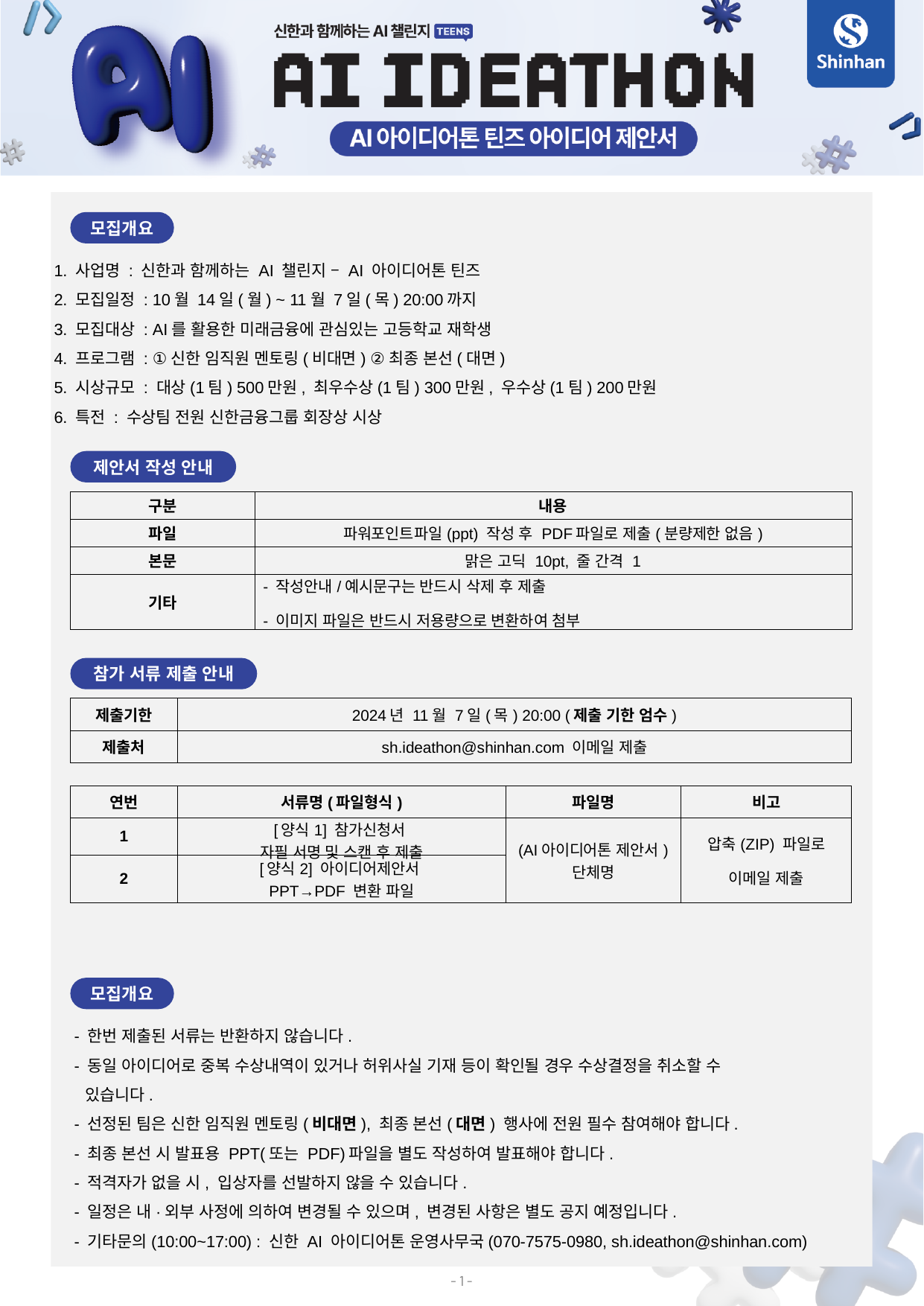

모집개요
1. 사업명 : 신한과 함께하는 AI 챌린지 – AI 아이디어톤 틴즈
2. 모집일정 : 10월 14일(월) ~ 11월 7일(목) 20:00까지
3. 모집대상 : AI를 활용한 미래금융에 관심있는 고등학교 재학생
4. 프로그램 : ①신한 임직원 멘토링(비대면) ②최종 본선(대면)
5. 시상규모 : 대상(1팀) 500만원, 최우수상(1팀) 300만원, 우수상(1팀) 200만원
6. 특전 : 수상팀 전원 신한금융그룹 회장상 시상
제안서 작성 안내
| 구분 | 내용 |
| --- | --- |
| 파일 | 파워포인트파일(ppt) 작성 후 PDF파일로 제출(분량제한 없음) |
| 본문 | 맑은 고딕 10pt, 줄 간격 1 |
| 기타 | - 작성안내/예시문구는 반드시 삭제 후 제출 - 이미지 파일은 반드시 저용량으로 변환하여 첨부 |
참가 서류 제출 안내
| 제출기한 | 2024년 11월 7일(목) 20:00 (제출 기한 엄수) |  |  |
| --- | --- | --- | --- |
| 제출처 | sh.ideathon@shinhan.com 이메일 제출 |  |  |
|  |  |  |  |
| 연번 | 서류명(파일형식) | 파일명 | 비고 |
| 1 | [양식1] 참가신청서 자필 서명 및 스캔 후 제출 | (AI아이디어톤 제안서) 단체명 | 압축(ZIP) 파일로 이메일 제출 |
| 2 | [양식2] 아이디어제안서 PPT→PDF 변환 파일 |  |  |
모집개요
- 한번 제출된 서류는 반환하지 않습니다.
- 동일 아이디어로 중복 수상내역이 있거나 허위사실 기재 등이 확인될 경우 수상결정을 취소할 수
있습니다.
- 선정된 팀은 신한 임직원 멘토링(비대면), 최종 본선(대면) 행사에 전원 필수 참여해야 합니다.
- 최종 본선 시 발표용 PPT(또는 PDF)파일을 별도 작성하여 발표해야 합니다.
- 적격자가 없을 시, 입상자를 선발하지 않을 수 있습니다.
- 일정은 내·외부 사정에 의하여 변경될 수 있으며, 변경된 사항은 별도 공지 예정입니다.
- 기타문의(10:00~17:00) : 신한 AI 아이디어톤 운영사무국(070-7575-0980, sh.ideathon@shinhan.com)
- 1 -